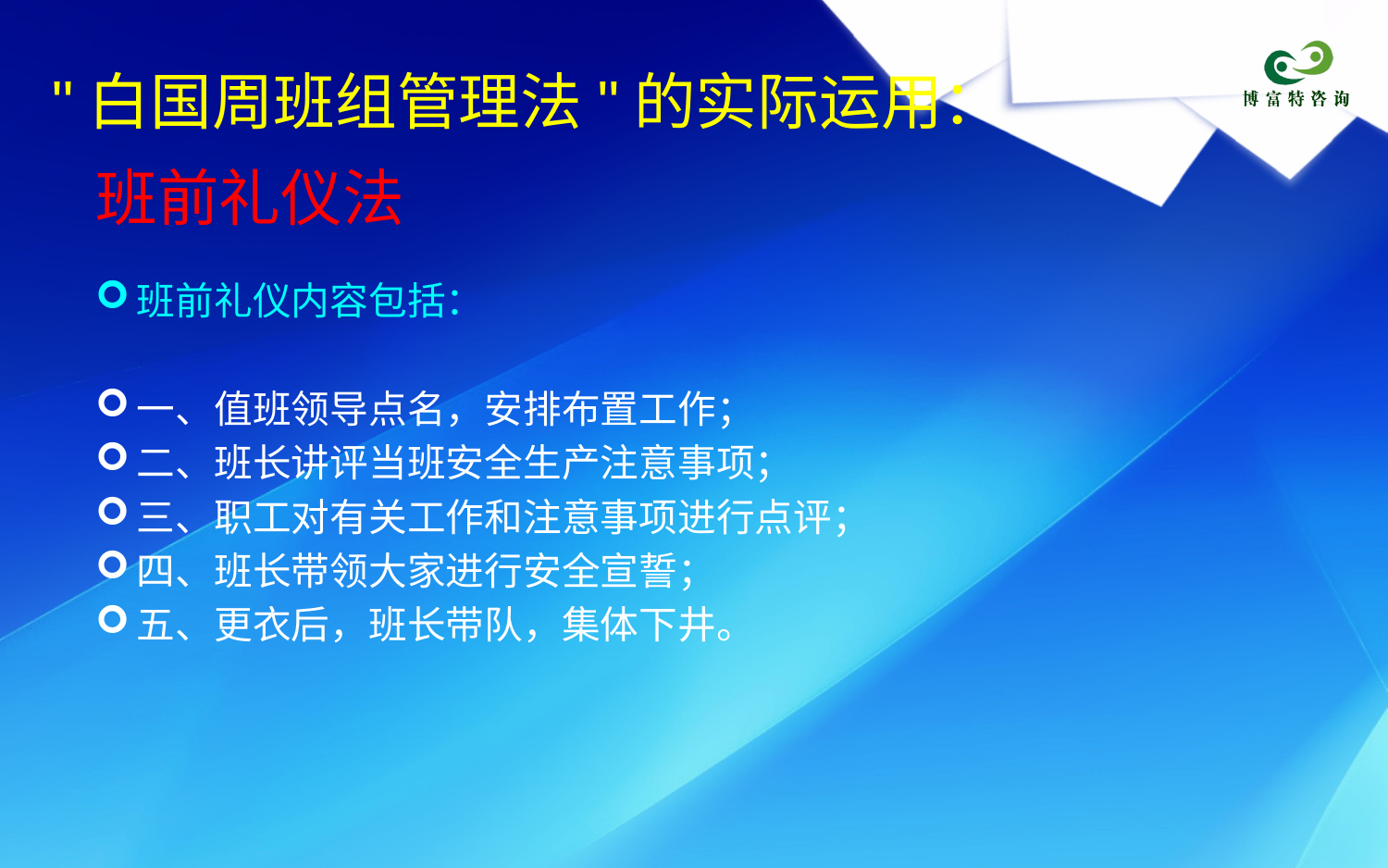

"白国周班组管理法"的实际运用：
班前礼仪法
班前礼仪内容包括：

一、值班领导点名，安排布置工作；
二、班长讲评当班安全生产注意事项；
三、职工对有关工作和注意事项进行点评；
四、班长带领大家进行安全宣誓；
五、更衣后，班长带队，集体下井。